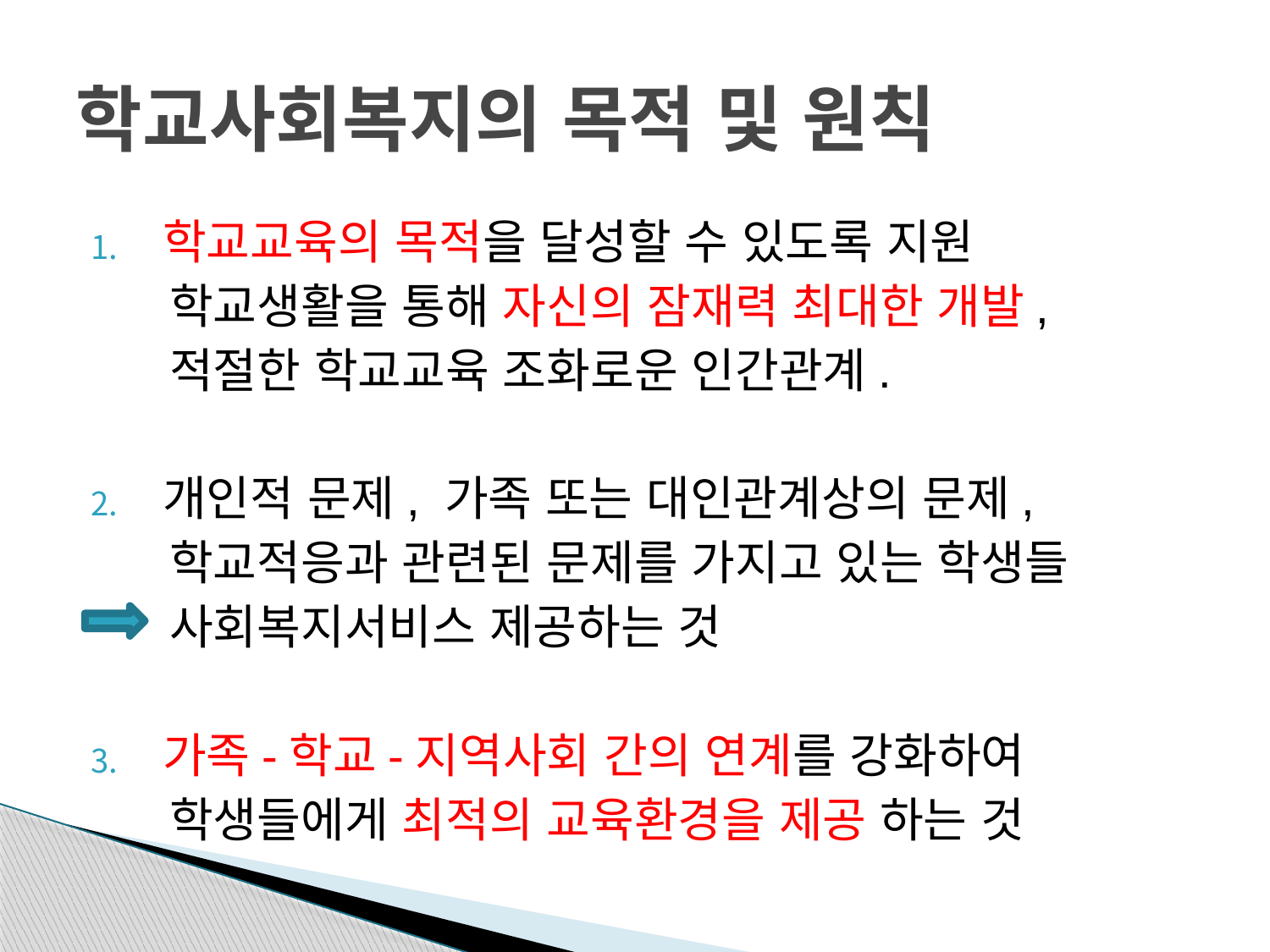

# 학교사회복지의 목적 및 원칙
학교교육의 목적을 달성할 수 있도록 지원
     학교생활을 통해 자신의 잠재력 최대한 개발,
     적절한 학교교육 조화로운 인간관계.

개인적 문제, 가족 또는 대인관계상의 문제,
     학교적응과 관련된 문제를 가지고 있는 학생들
     사회복지서비스 제공하는 것

가족-학교-지역사회 간의 연계를 강화하여
     학생들에게 최적의 교육환경을 제공 하는 것